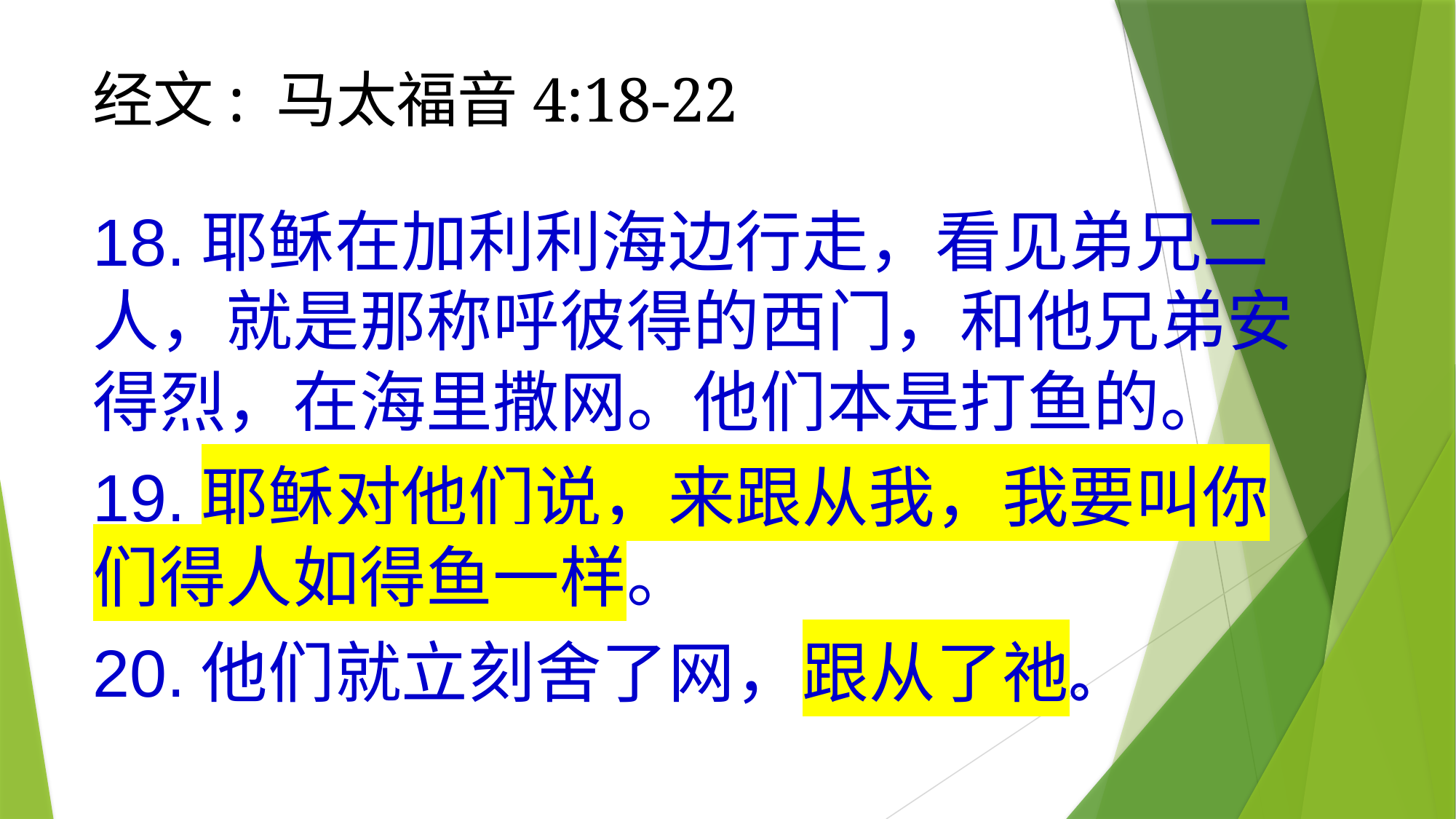

# 经文: 马太福音4:18-22
18.耶稣在加利利海边行走，看见弟兄二人，就是那称呼彼得的西门，和他兄弟安得烈，在海里撒网。他们本是打鱼的。
19.耶稣对他们说，来跟从我，我要叫你们得人如得鱼一样。
20.他们就立刻舍了网，跟从了祂。